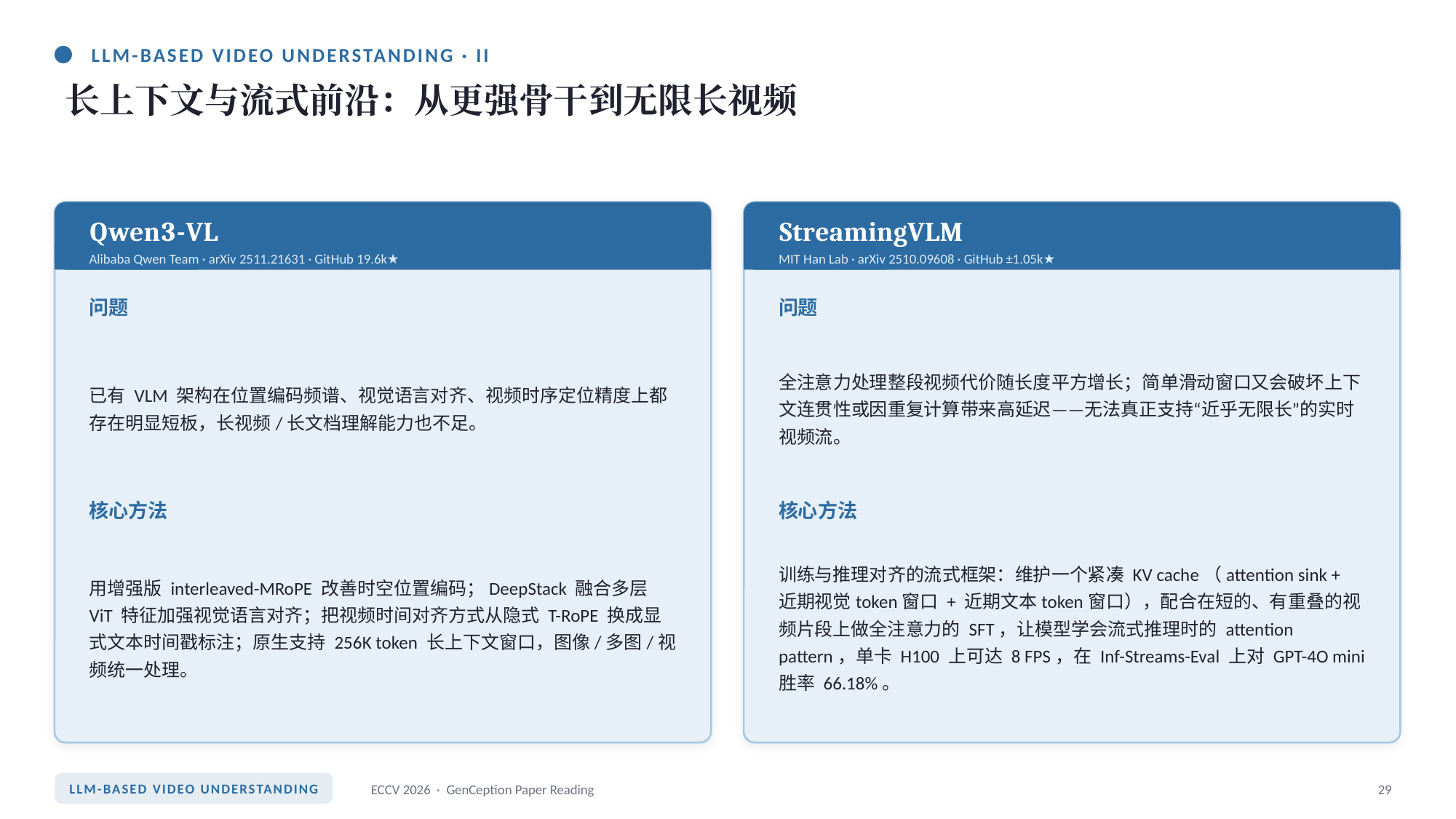

LLM-BASED VIDEO UNDERSTANDING · II

长上下文与流式前沿：从更强骨干到无限长视频

Qwen3-VL
StreamingVLM

Alibaba Qwen Team · arXiv 2511.21631 · GitHub 19.6k★

MIT Han Lab · arXiv 2510.09608 · GitHub ±1.05k★
问题
问题
已有 VLM 架构在位置编码频谱、视觉语言对齐、视频时序定位精度上都存在明显短板，长视频/长文档理解能力也不足。
全注意力处理整段视频代价随长度平方增长；简单滑动窗口又会破坏上下文连贯性或因重复计算带来高延迟——无法真正支持“近乎无限长”的实时视频流。
核心方法
核心方法
用增强版 interleaved-MRoPE 改善时空位置编码；DeepStack 融合多层 ViT 特征加强视觉语言对齐；把视频时间对齐方式从隐式 T-RoPE 换成显式文本时间戳标注；原生支持 256K token 长上下文窗口，图像/多图/视频统一处理。
训练与推理对齐的流式框架：维护一个紧凑 KV cache（attention sink + 近期视觉token窗口 + 近期文本token窗口），配合在短的、有重叠的视频片段上做全注意力的 SFT，让模型学会流式推理时的 attention pattern，单卡 H100 上可达 8 FPS，在 Inf-Streams-Eval 上对 GPT-4O mini 胜率 66.18%。

LLM-BASED VIDEO UNDERSTANDING
ECCV 2026  ·  GenCeption Paper Reading
29